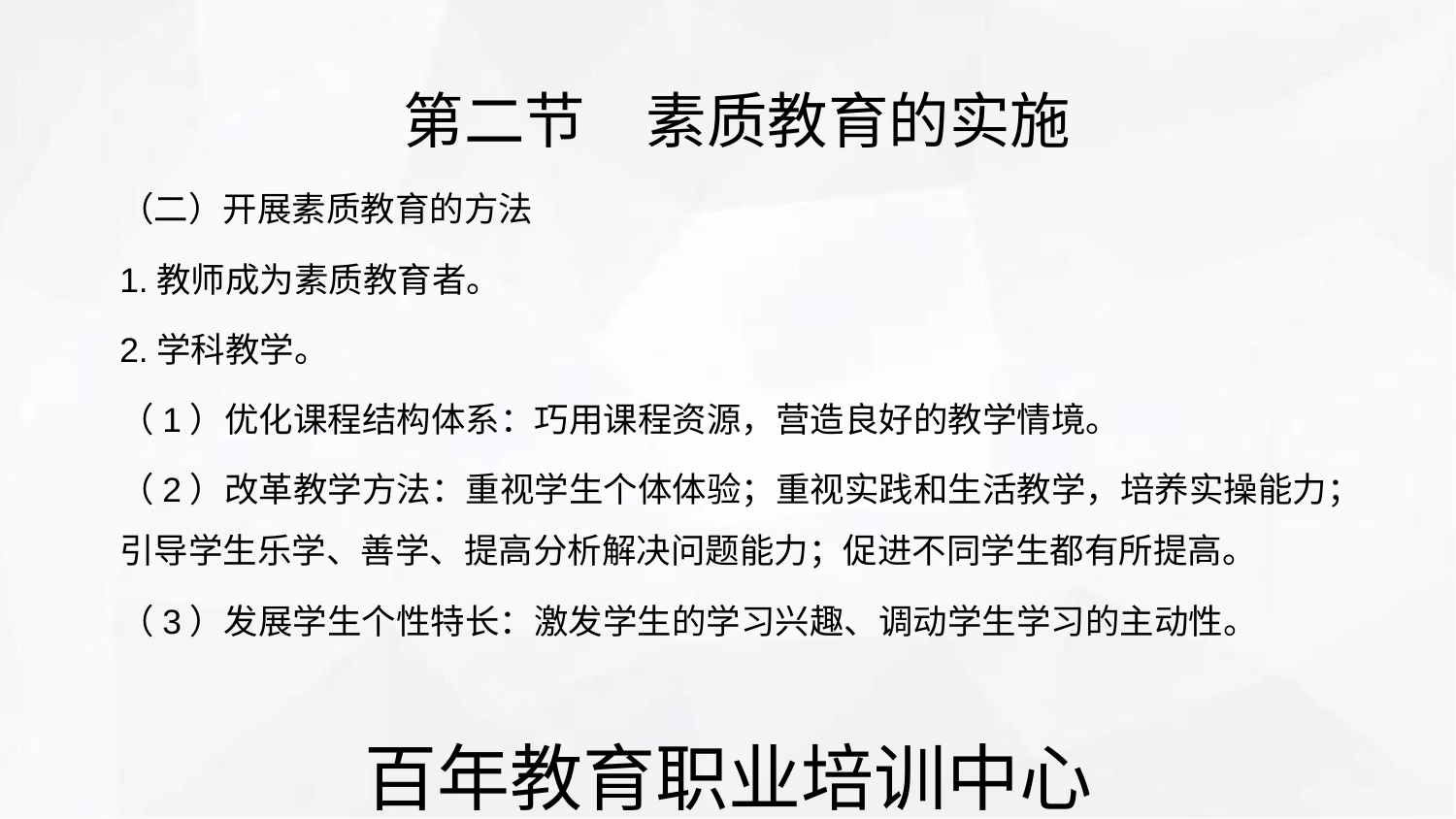

第二节　素质教育的实施
（二）开展素质教育的方法
1.教师成为素质教育者。
2.学科教学。
（1）优化课程结构体系：巧用课程资源，营造良好的教学情境。
（2）改革教学方法：重视学生个体体验；重视实践和生活教学，培养实操能力；
引导学生乐学、善学、提高分析解决问题能力；促进不同学生都有所提高。
（3）发展学生个性特长：激发学生的学习兴趣、调动学生学习的主动性。
百年教育职业培训中心